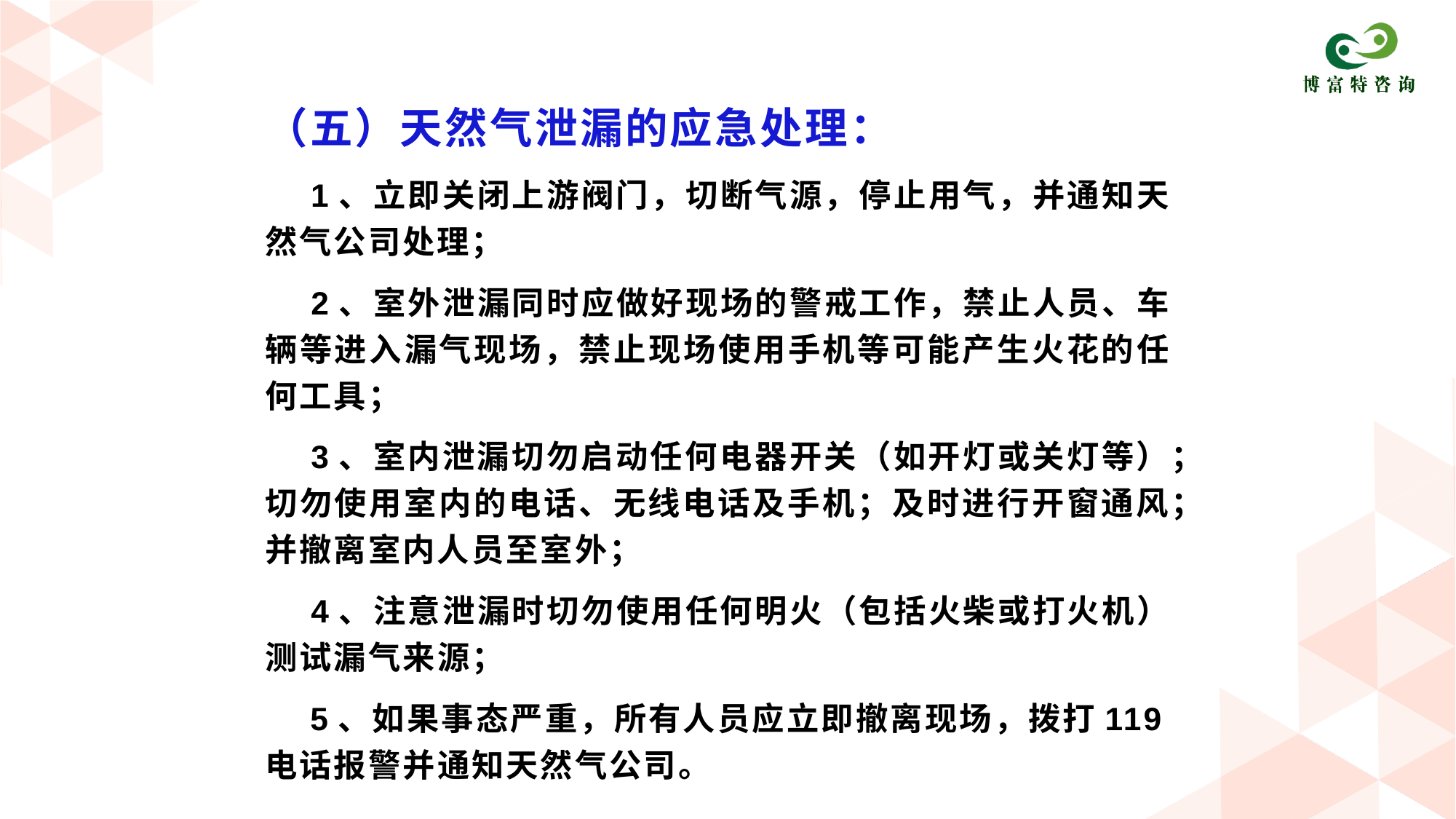

（五）天然气泄漏的应急处理：
    1、立即关闭上游阀门，切断气源，停止用气，并通知天然气公司处理；
    2、室外泄漏同时应做好现场的警戒工作，禁止人员、车辆等进入漏气现场，禁止现场使用手机等可能产生火花的任何工具；
    3、室内泄漏切勿启动任何电器开关（如开灯或关灯等）；切勿使用室内的电话、无线电话及手机；及时进行开窗通风；并撤离室内人员至室外；
    4、注意泄漏时切勿使用任何明火（包括火柴或打火机）测试漏气来源；
    5、如果事态严重，所有人员应立即撤离现场，拨打119电话报警并通知天然气公司。